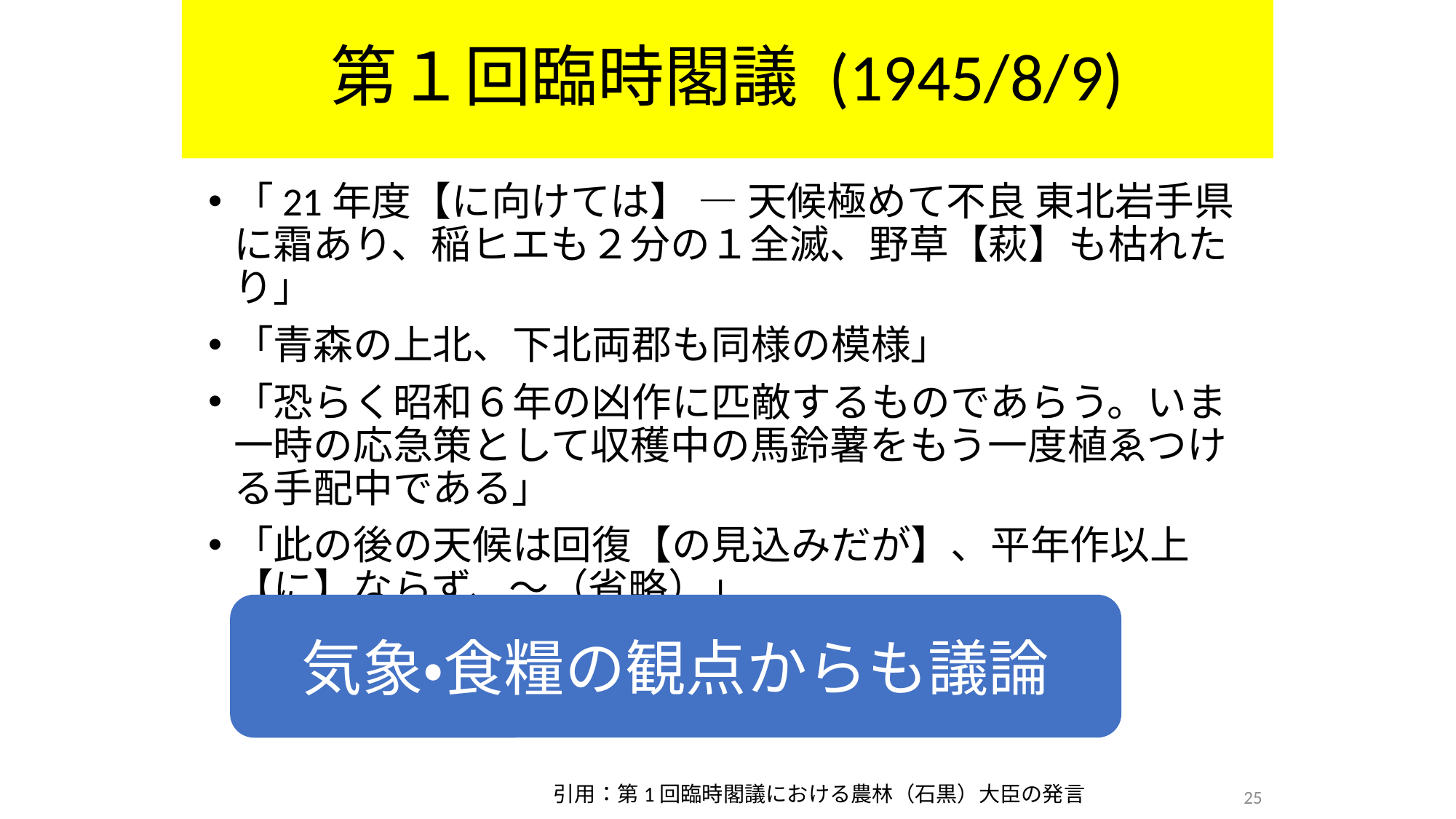

# 第１回臨時閣議 (1945/8/9)
「21年度【に向けては】 ― 天候極めて不良 東北岩手県に霜あり、稲ヒエも２分の１全滅、野草【萩】も枯れたり」
「青森の上北、下北両郡も同様の模様」
「恐らく昭和６年の凶作に匹敵するものであらう。いま一時の応急策として収穫中の馬鈴薯をもう一度植ゑつける手配中である」
「此の後の天候は回復【の見込みだが】、平年作以上【に】ならず、～（省略）」
気象・食糧の観点からも議論
引用：第1回臨時閣議における農林（石黒）大臣の発言
25